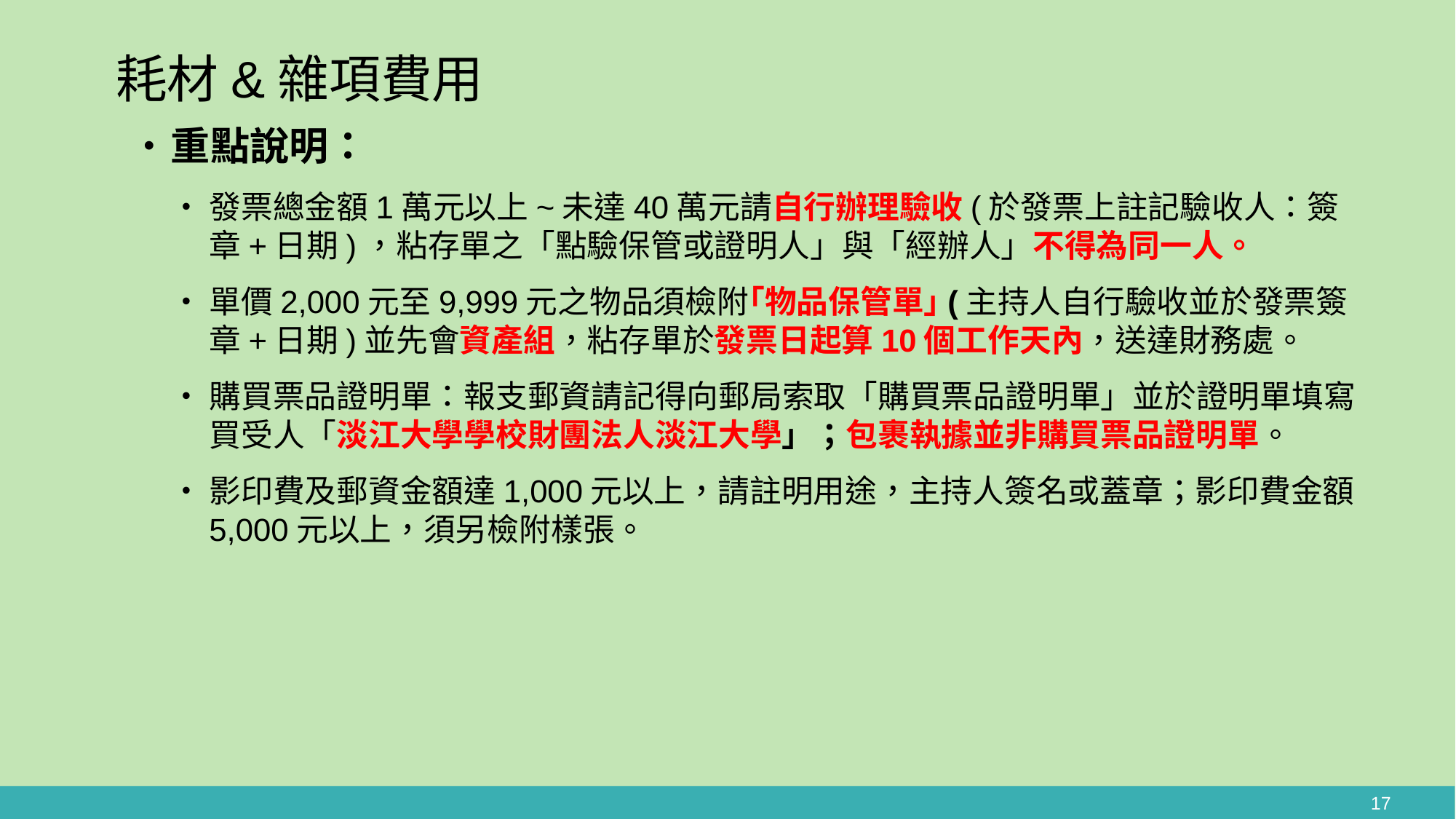

# 耗材&雜項費用
重點說明：
發票總金額1萬元以上~未達40萬元請自行辦理驗收(於發票上註記驗收人：簽章+日期)，粘存單之「點驗保管或證明人」與「經辦人」不得為同一人。
單價2,000元至9,999元之物品須檢附｢物品保管單｣(主持人自行驗收並於發票簽章+日期)並先會資產組，粘存單於發票日起算10個工作天內，送達財務處。
購買票品證明單：報支郵資請記得向郵局索取「購買票品證明單」並於證明單填寫買受人「淡江大學學校財團法人淡江大學」；包裹執據並非購買票品證明單。
影印費及郵資金額達1,000元以上，請註明用途，主持人簽名或蓋章；影印費金額5,000元以上，須另檢附樣張。
17